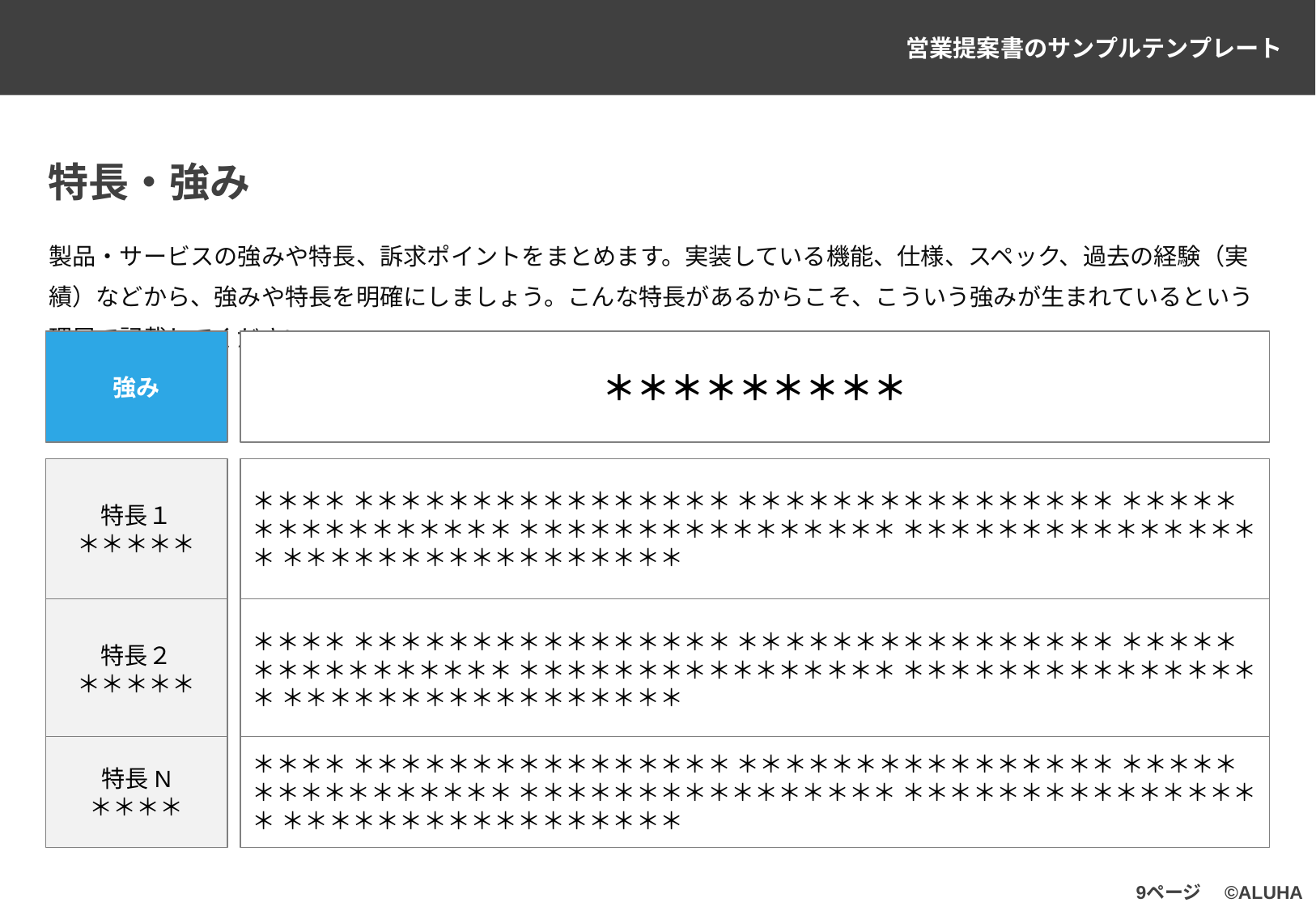

# 特長・強み
製品・サービスの強みや特長、訴求ポイントをまとめます。実装している機能、仕様、スペック、過去の経験（実績）などから、強みや特長を明確にしましょう。こんな特長があるからこそ、こういう強みが生まれているという理屈で記載してください。
強み
＊＊＊＊＊＊＊＊＊
特長１
＊＊＊＊＊
＊＊＊＊ ＊＊＊＊＊＊＊＊＊＊＊＊＊＊＊＊ ＊＊＊＊＊＊＊＊＊＊＊＊＊＊＊＊ ＊＊＊＊＊＊＊＊＊＊＊＊＊＊＊＊ ＊＊＊＊＊＊＊＊＊＊＊＊＊＊＊＊ ＊＊＊＊＊＊＊＊＊＊＊＊＊＊＊＊ ＊＊＊＊＊＊＊＊＊＊＊＊＊＊＊＊＊
特長２
＊＊＊＊＊
＊＊＊＊ ＊＊＊＊＊＊＊＊＊＊＊＊＊＊＊＊ ＊＊＊＊＊＊＊＊＊＊＊＊＊＊＊＊ ＊＊＊＊＊＊＊＊＊＊＊＊＊＊＊＊ ＊＊＊＊＊＊＊＊＊＊＊＊＊＊＊＊ ＊＊＊＊＊＊＊＊＊＊＊＊＊＊＊＊ ＊＊＊＊＊＊＊＊＊＊＊＊＊＊＊＊＊
特長N
＊＊＊＊
＊＊＊＊ ＊＊＊＊＊＊＊＊＊＊＊＊＊＊＊＊ ＊＊＊＊＊＊＊＊＊＊＊＊＊＊＊＊ ＊＊＊＊＊＊＊＊＊＊＊＊＊＊＊＊ ＊＊＊＊＊＊＊＊＊＊＊＊＊＊＊＊ ＊＊＊＊＊＊＊＊＊＊＊＊＊＊＊＊ ＊＊＊＊＊＊＊＊＊＊＊＊＊＊＊＊＊